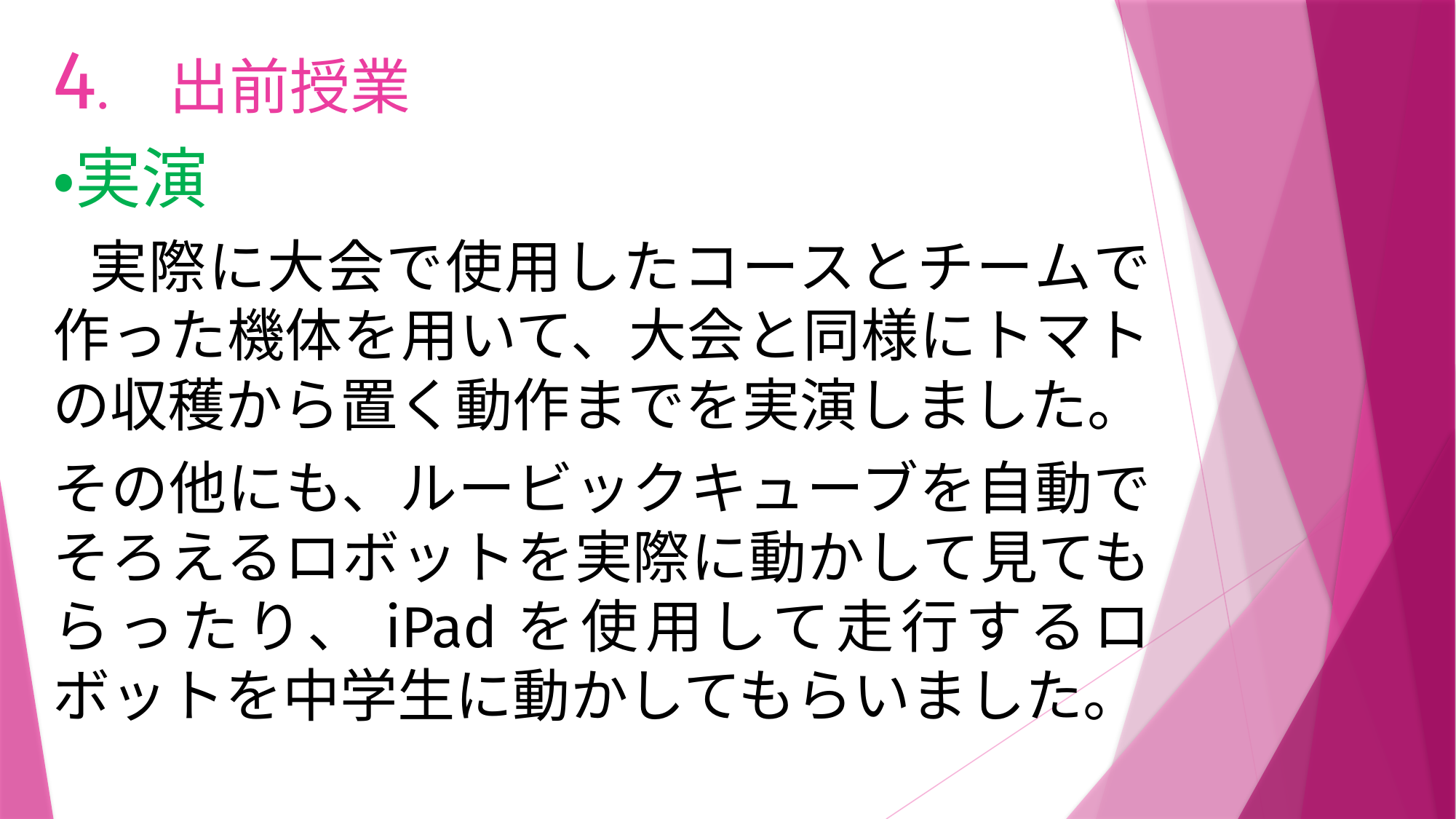

# 4.　出前授業
・実演
　実際に大会で使用したコースとチームで作った機体を用いて、大会と同様にトマトの収穫から置く動作までを実演しました。
その他にも、ルービックキューブを自動でそろえるロボットを実際に動かして見てもらったり、iPadを使用して走行するロボットを中学生に動かしてもらいました。